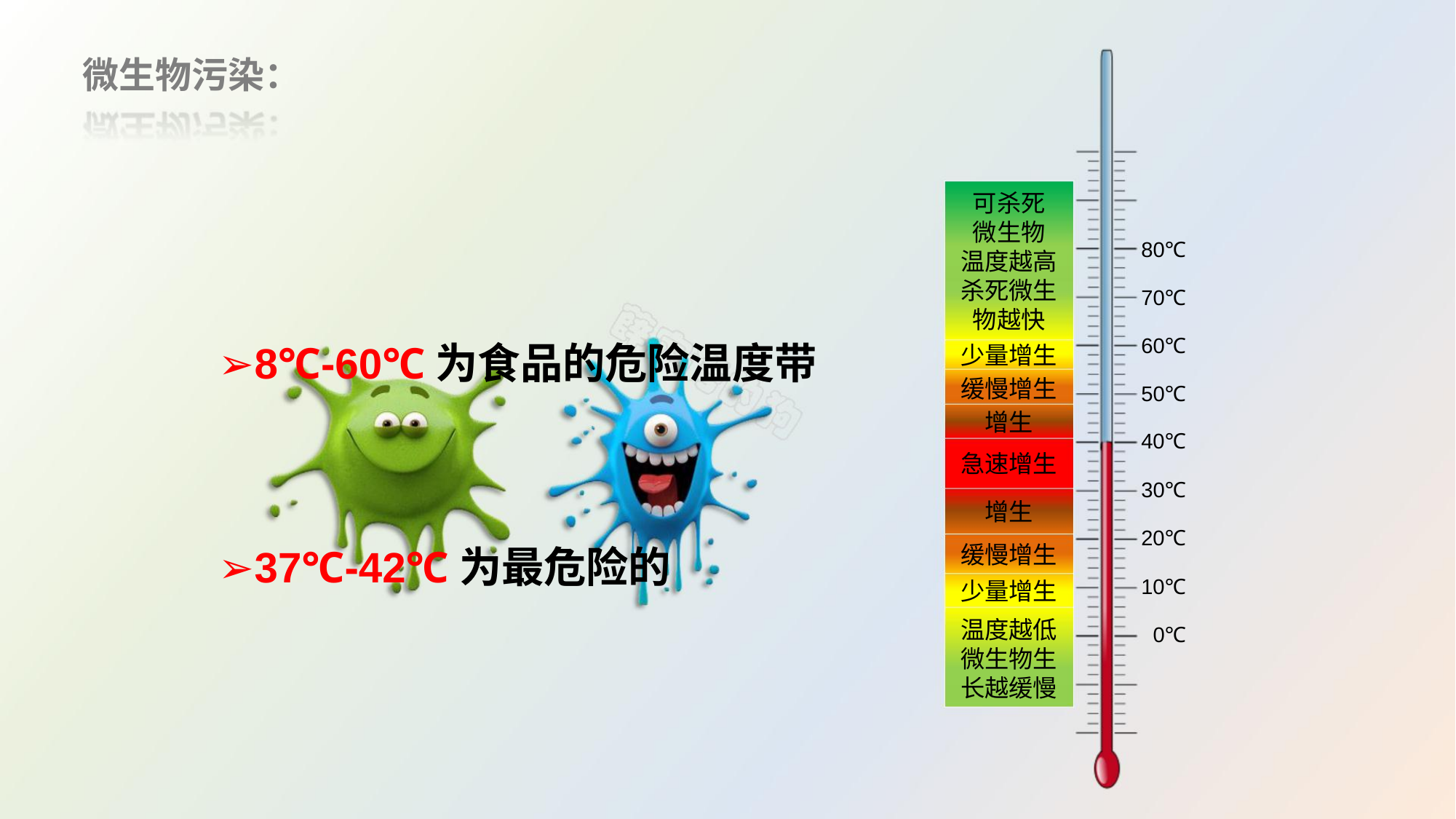

微生物污染：
可杀死
微生物
温度越高
杀死微生
物越快
少量增生
缓慢增生
增生
80℃
70℃
60℃
50℃
40℃
30℃
20℃
10℃
0℃
➢8℃-60℃为食品的危险温度带
急速增生
增生
➢37℃-42℃为最危险的
缓慢增生
少量增生
温度越低
微生物生
长越缓慢